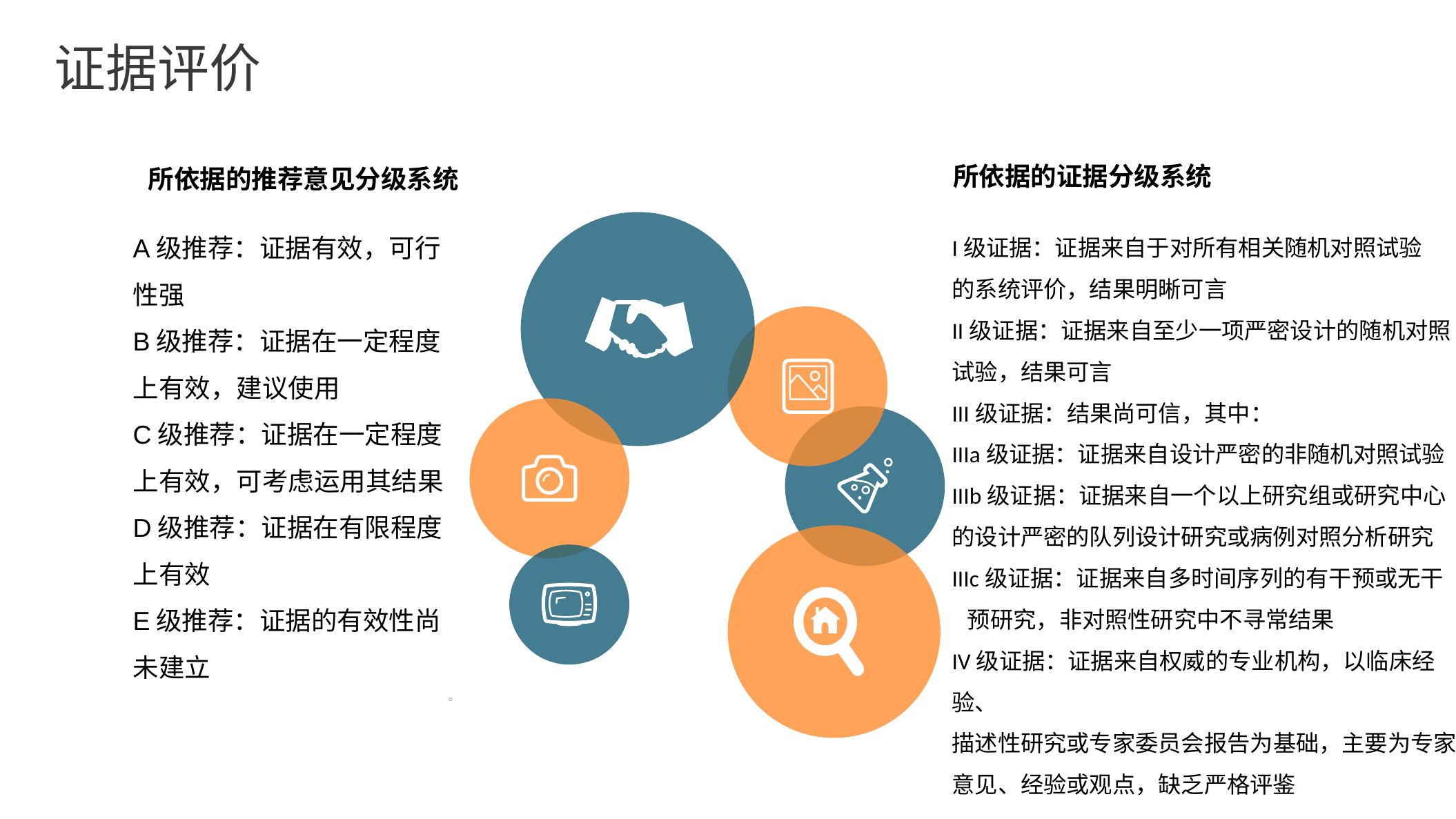

证据评价
所依据的证据分级系统

所依据的推荐意见分级系统

A级推荐：证据有效，可行性强
B级推荐：证据在一定程度上有效，建议使用
C级推荐：证据在一定程度上有效，可考虑运用其结果
D级推荐：证据在有限程度上有效
E级推荐：证据的有效性尚未建立
。

I级证据：证据来自于对所有相关随机对照试验
的系统评价，结果明晰可言
II级证据：证据来自至少一项严密设计的随机对照试验，结果可言
III级证据：结果尚可信，其中：
IIIa级证据：证据来自设计严密的非随机对照试验
IIIb级证据：证据来自一个以上研究组或研究中心
的设计严密的队列设计研究或病例对照分析研究
IIIc级证据：证据来自多时间序列的有干预或无干        预研究，非对照性研究中不寻常结果
IV级证据：证据来自权威的专业机构，以临床经验、
描述性研究或专家委员会报告为基础，主要为专家
意见、经验或观点，缺乏严格评鉴